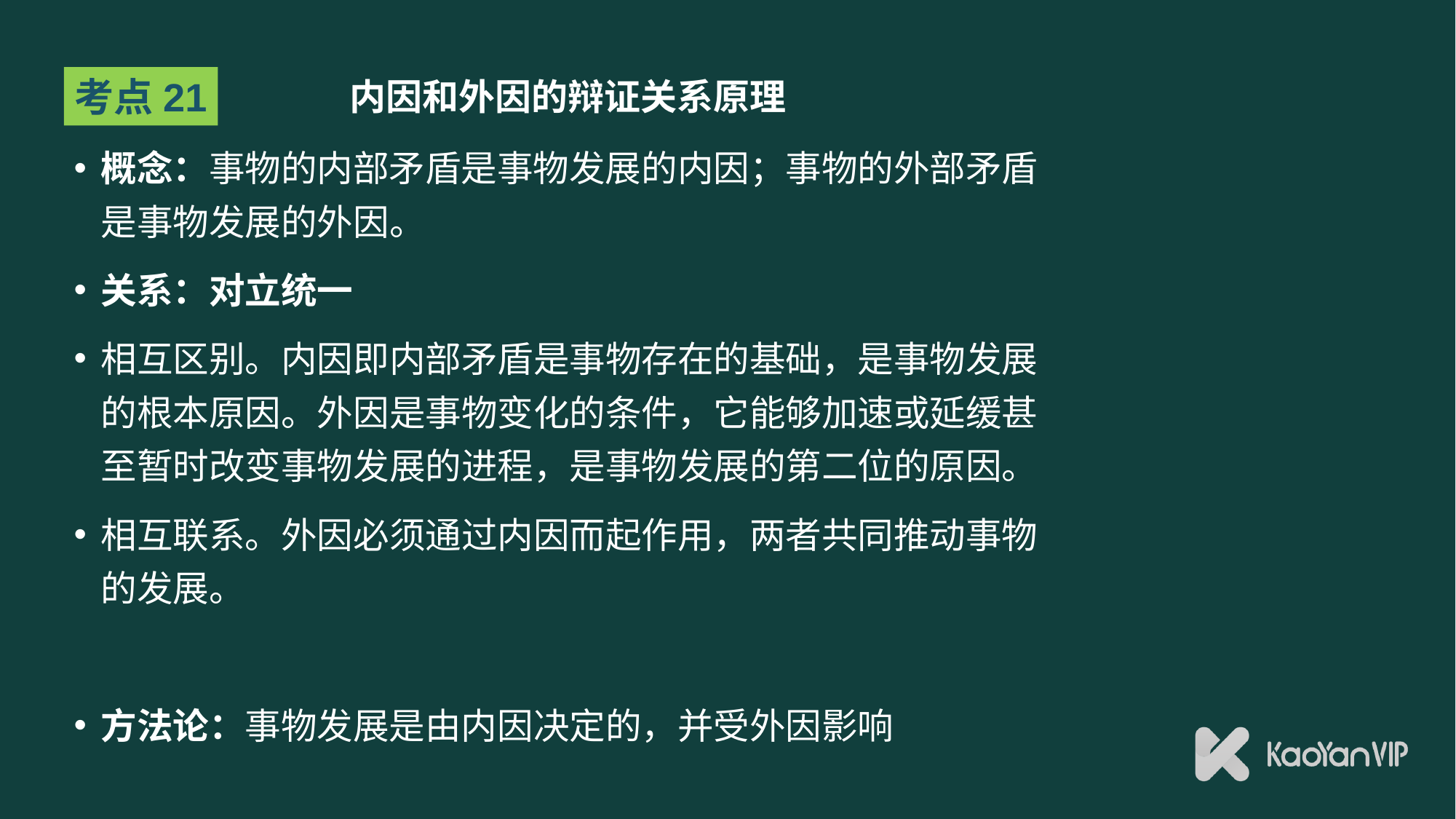

# 内因和外因的辩证关系原理
考点21
概念：事物的内部矛盾是事物发展的内因；事物的外部矛盾是事物发展的外因。
关系：对立统一
相互区别。内因即内部矛盾是事物存在的基础，是事物发展的根本原因。外因是事物变化的条件，它能够加速或延缓甚至暂时改变事物发展的进程，是事物发展的第二位的原因。
相互联系。外因必须通过内因而起作用，两者共同推动事物的发展。

方法论：事物发展是由内因决定的，并受外因影响